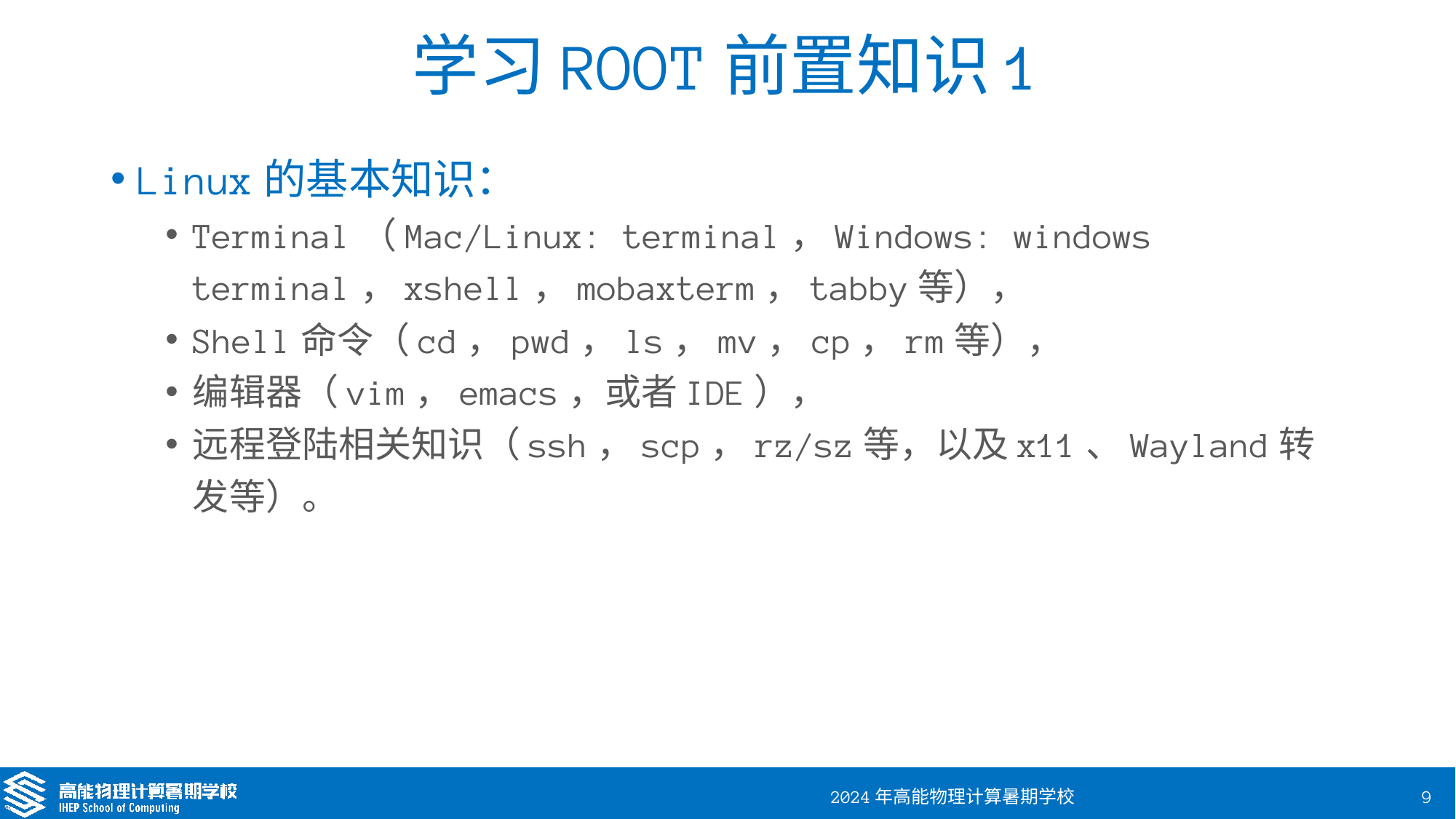

# 学习ROOT前置知识1
Linux的基本知识：
Terminal（Mac/Linux: terminal，Windows: windows terminal，xshell，mobaxterm，tabby等），
Shell命令（cd，pwd，ls，mv，cp，rm等），
编辑器（vim，emacs，或者IDE），
远程登陆相关知识（ssh，scp，rz/sz等，以及x11、Wayland转发等）。
2024年高能物理计算暑期学校
9